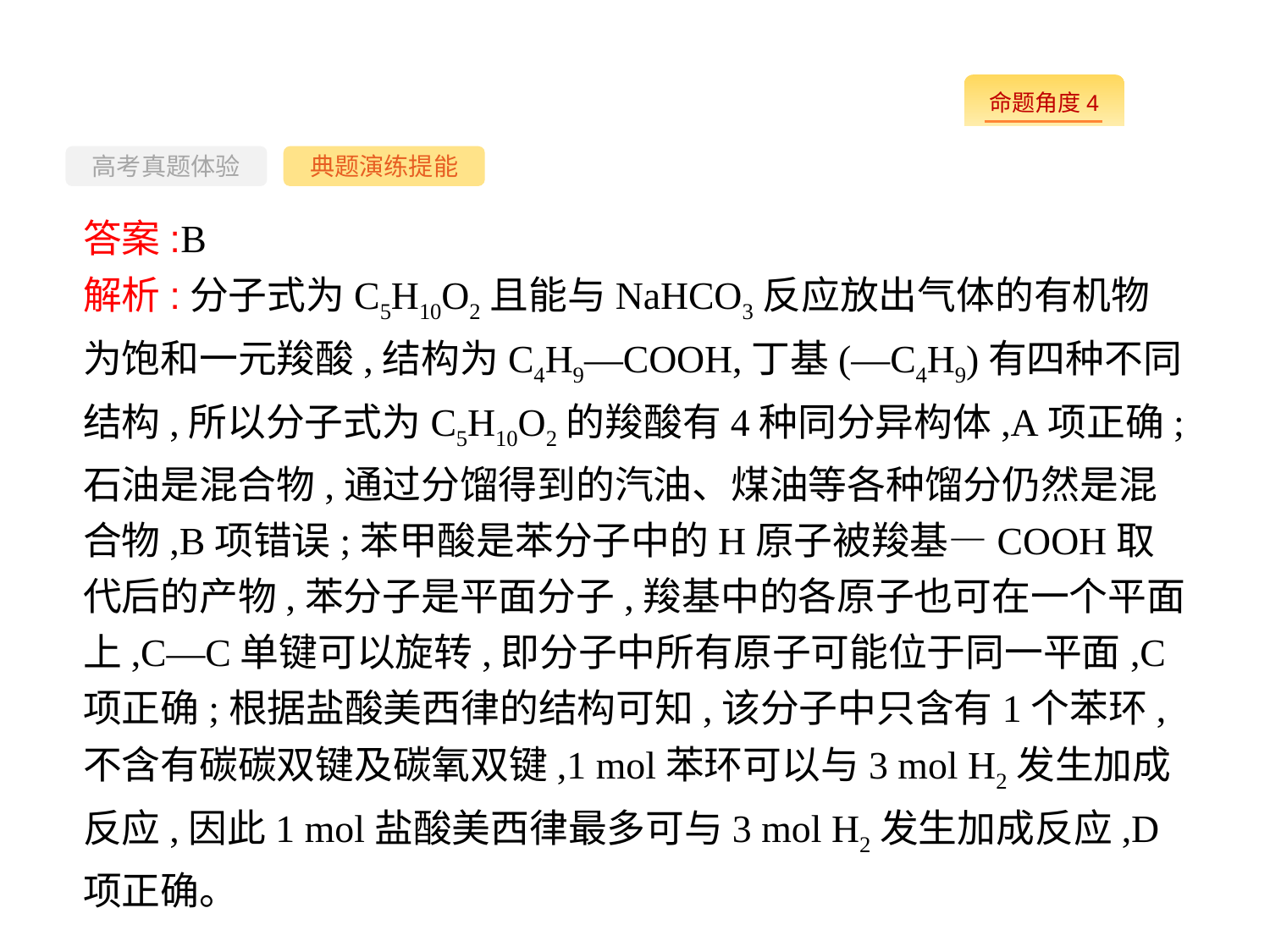

-77-
高考真题体验
典题演练提能
答案:B
解析:分子式为C5H10O2且能与NaHCO3反应放出气体的有机物为饱和一元羧酸,结构为C4H9—COOH,丁基(—C4H9)有四种不同结构,所以分子式为C5H10O2的羧酸有4种同分异构体,A项正确;石油是混合物,通过分馏得到的汽油、煤油等各种馏分仍然是混合物,B项错误;苯甲酸是苯分子中的H原子被羧基—COOH取代后的产物,苯分子是平面分子,羧基中的各原子也可在一个平面上,C—C单键可以旋转,即分子中所有原子可能位于同一平面,C项正确;根据盐酸美西律的结构可知,该分子中只含有1个苯环,不含有碳碳双键及碳氧双键,1 mol苯环可以与3 mol H2发生加成反应,因此1 mol盐酸美西律最多可与3 mol H2发生加成反应,D项正确。